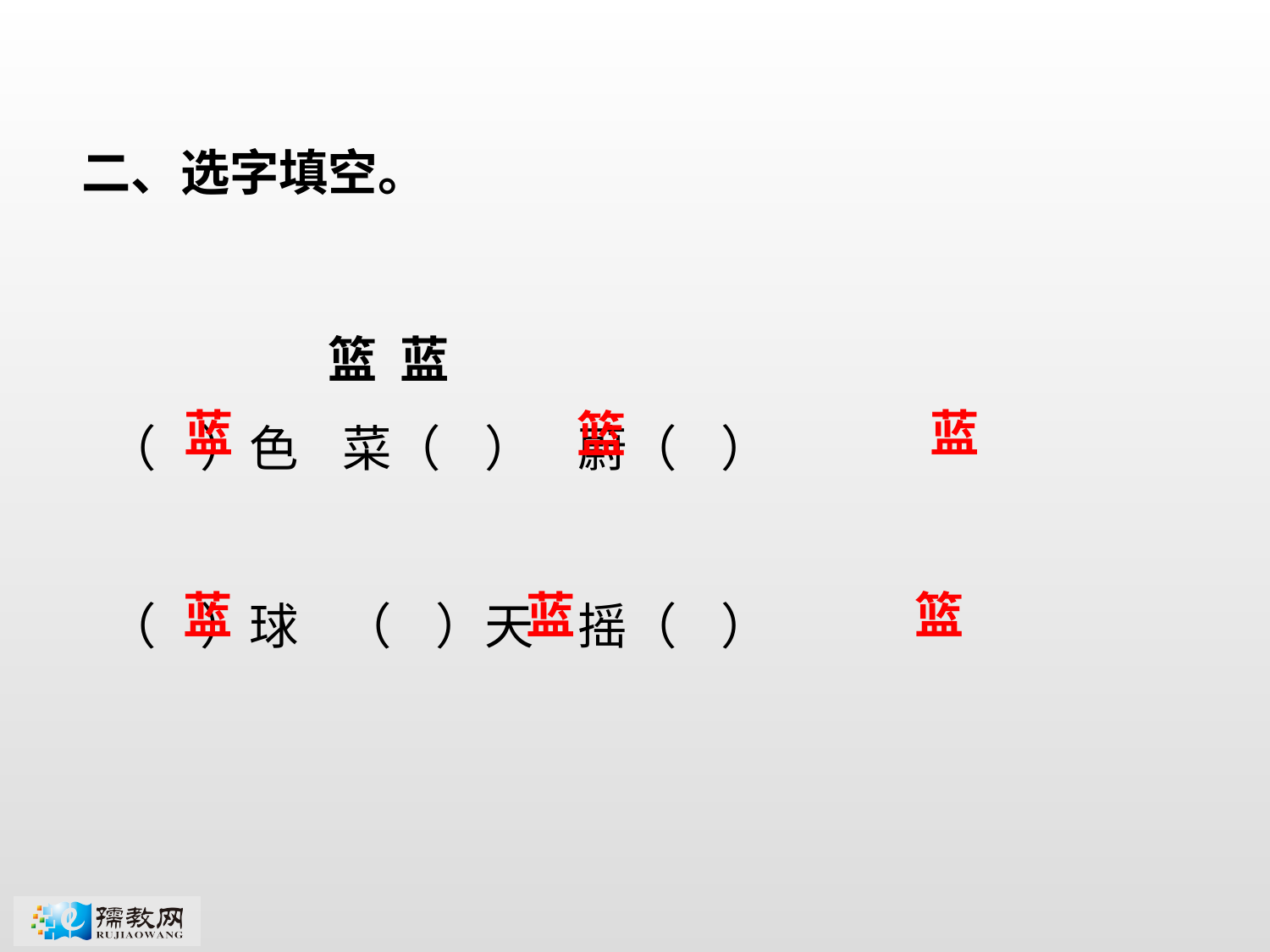

二、选字填空。
                   篮  蓝
（    ）色    菜（    ）    蔚（    ）

（    ）球    （    ）天    摇（    ）

蓝
蓝
篮
蓝
蓝
篮